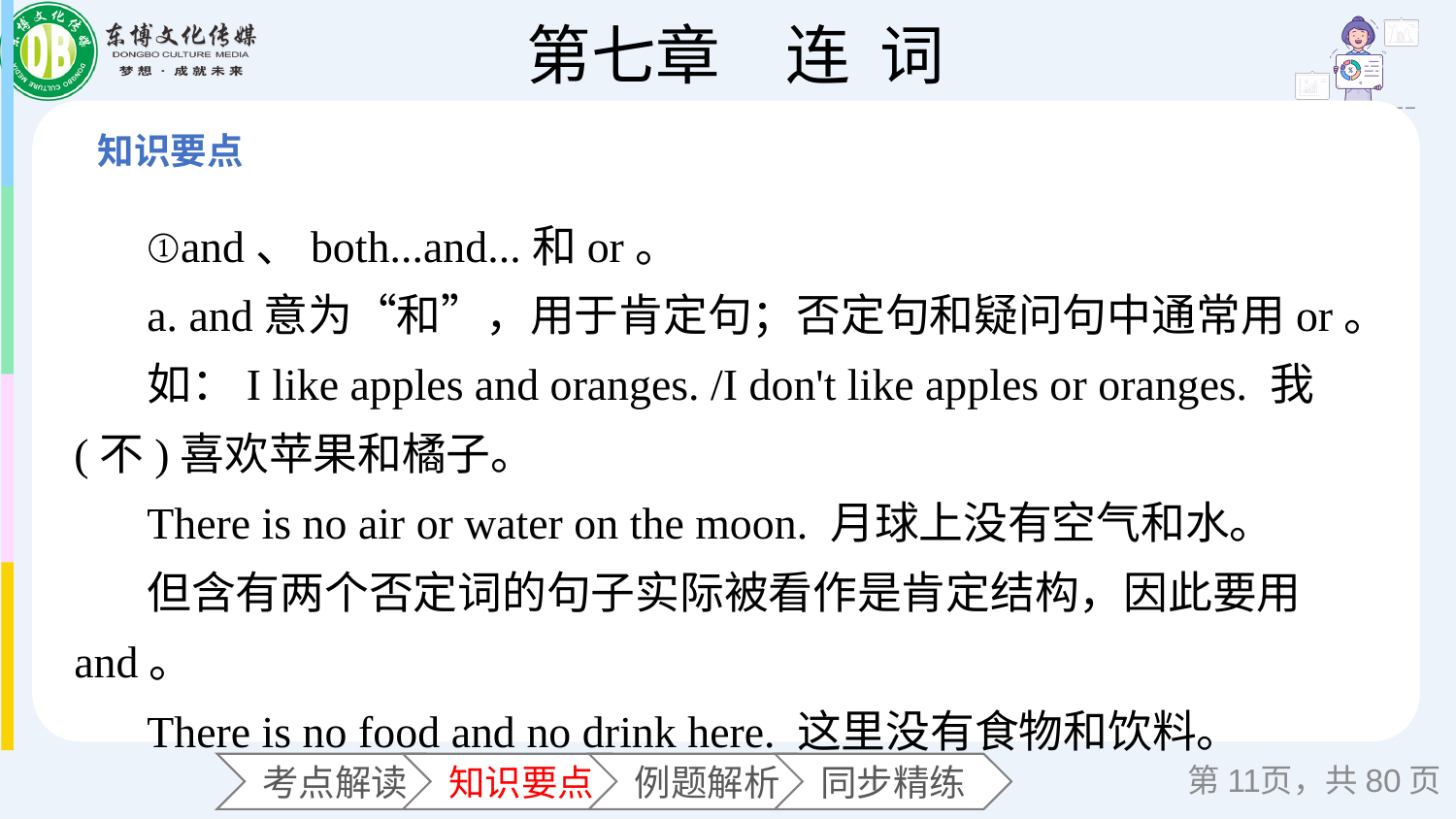

①and、both...and...和or。
a. and意为“和”，用于肯定句；否定句和疑问句中通常用or。
如：I like apples and oranges. /I don't like apples or oranges. 我(不)喜欢苹果和橘子。
There is no air or water on the moon. 月球上没有空气和水。
但含有两个否定词的句子实际被看作是肯定结构，因此要用and。
There is no food and no drink here. 这里没有食物和饮料。

第11页，共80页